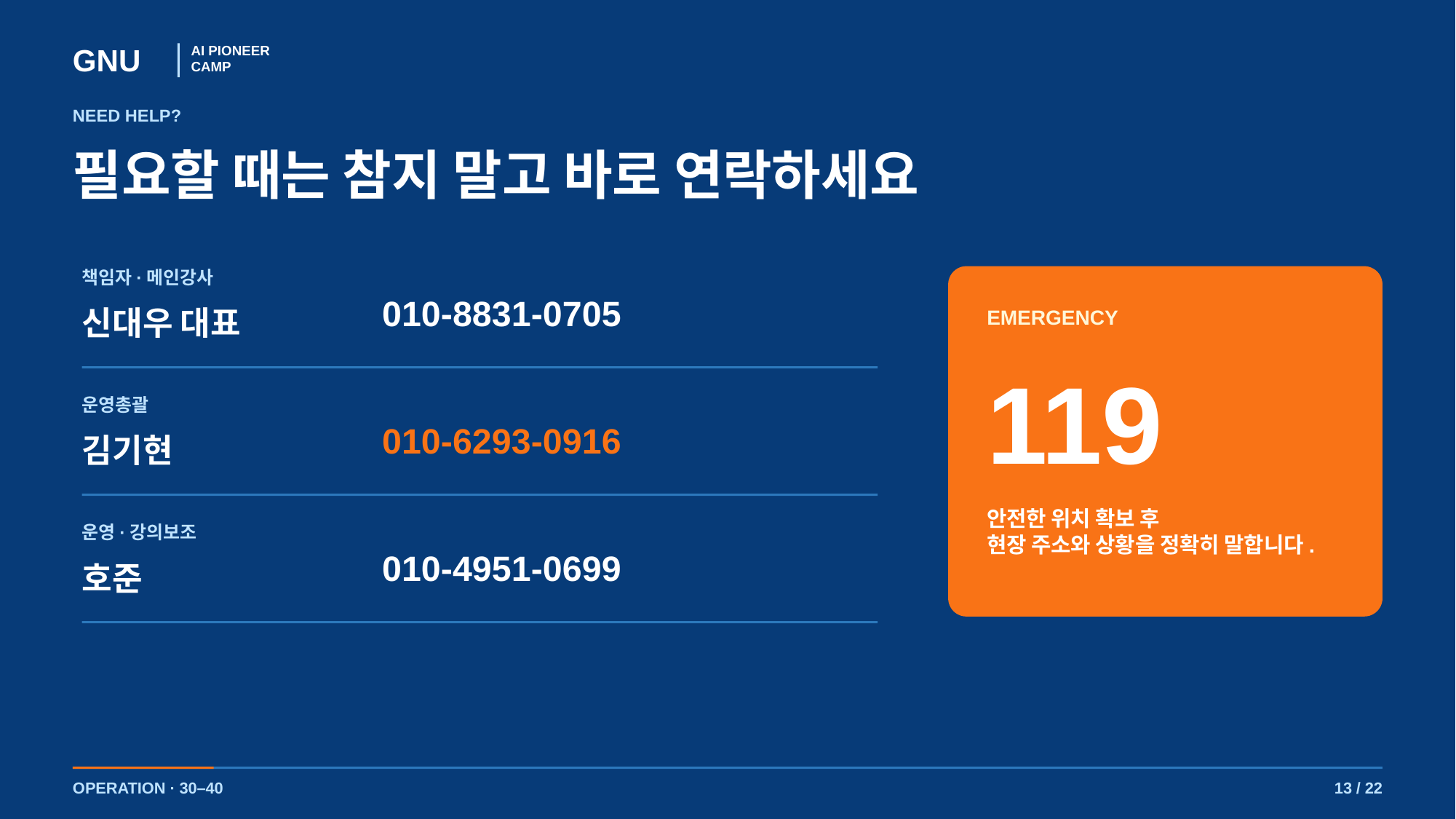

GNU
AI PIONEER
CAMP

NEED HELP?
필요할 때는 참지 말고 바로 연락하세요
책임자·메인강사

010-8831-0705
신대우 대표
EMERGENCY
119

운영총괄
010-6293-0916
김기현

안전한 위치 확보 후
현장 주소와 상황을 정확히 말합니다.
운영·강의보조
010-4951-0699
호준

OPERATION · 30–40
13 / 22